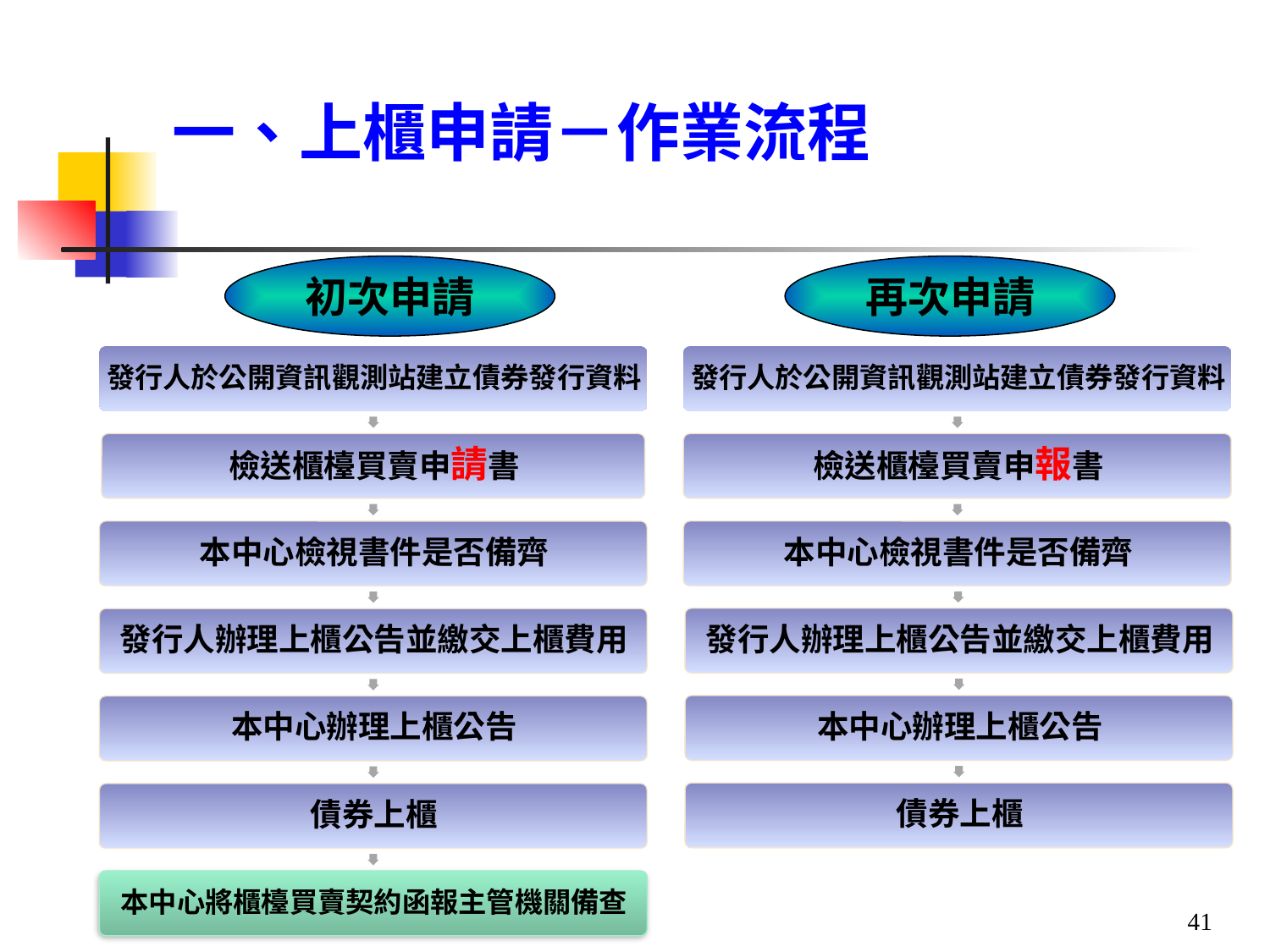

# 一、上櫃申請－作業流程
初次申請
再次申請
發行人於公開資訊觀測站建立債券發行資料
檢送櫃檯買賣申請書
本中心檢視書件是否備齊
發行人辦理上櫃公告並繳交上櫃費用
本中心辦理上櫃公告
債券上櫃
本中心將櫃檯買賣契約函報主管機關備查
發行人於公開資訊觀測站建立債券發行資料
檢送櫃檯買賣申報書
本中心檢視書件是否備齊
發行人辦理上櫃公告並繳交上櫃費用
本中心辦理上櫃公告
債券上櫃
41